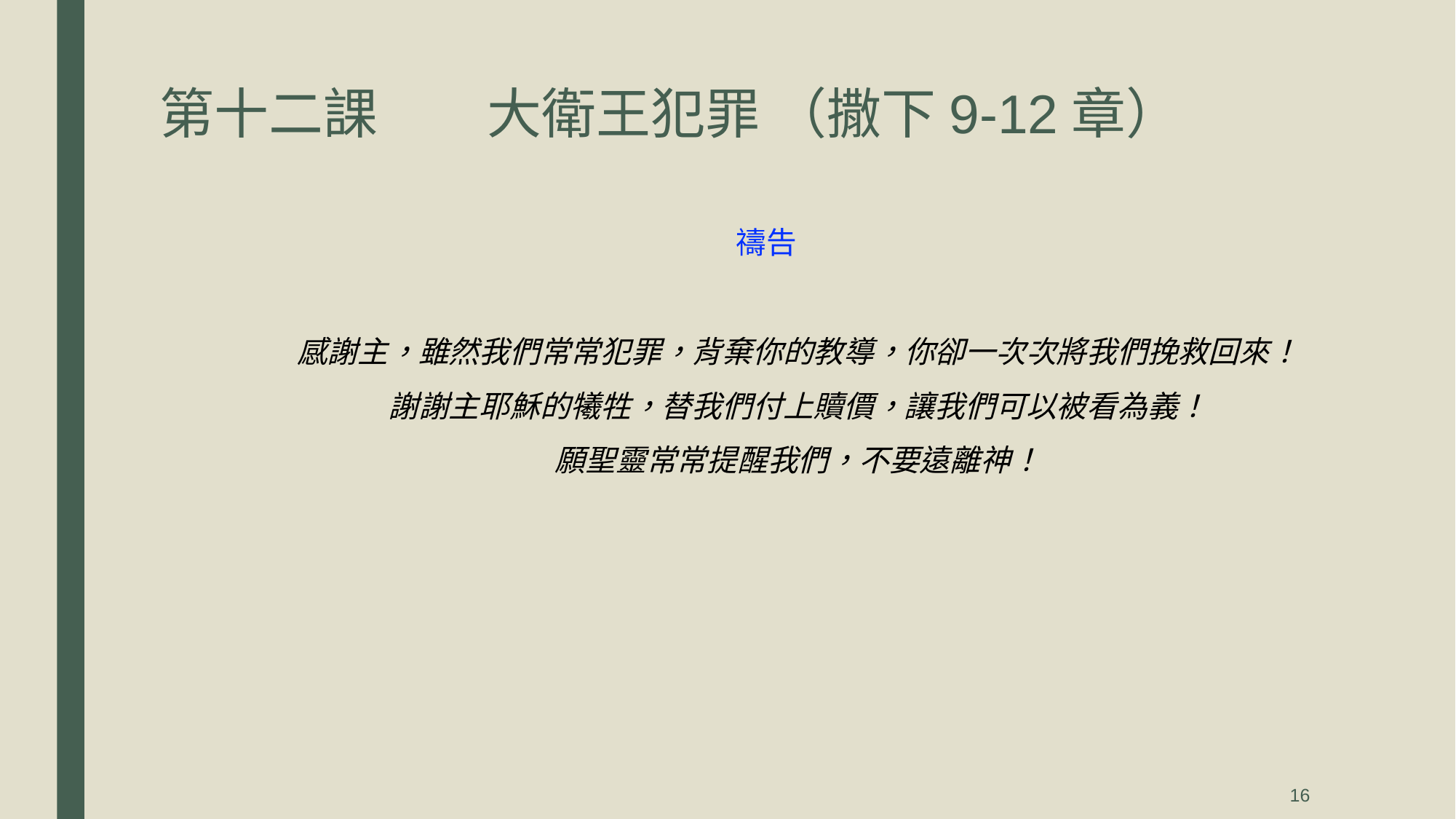

# 第十二課	大衛王犯罪 （撒下9-12章）
禱告

感謝主，雖然我們常常犯罪，背棄你的教導，你卻一次次將我們挽救回來！
謝謝主耶穌的犧牲，替我們付上贖價，讓我們可以被看為義！
願聖靈常常提醒我們，不要遠離神！
16